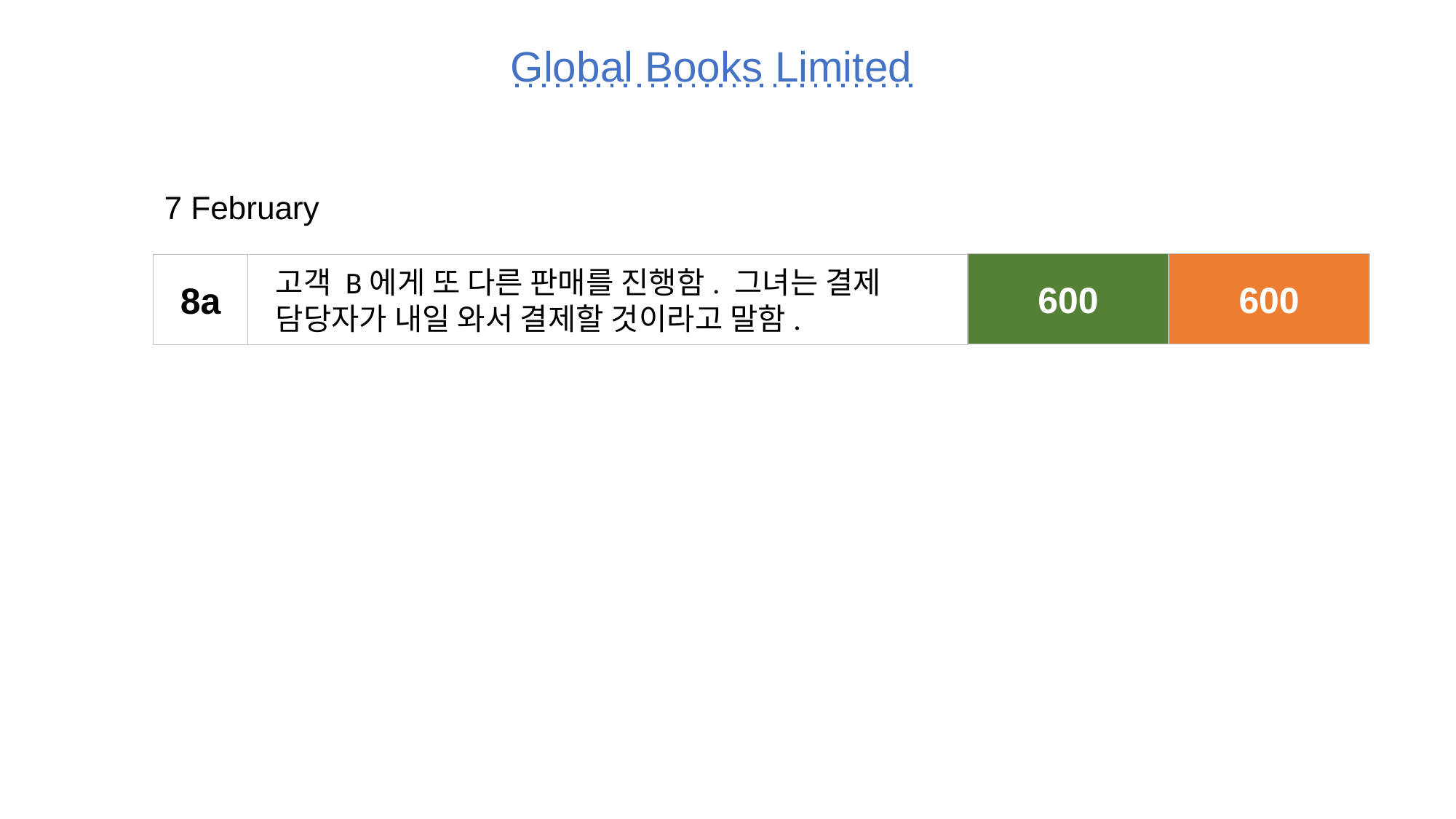

Global Books Limited
7 February
600
600
8a
Accounts receivable
600
Sales
600
고객 B에게 또 다른 판매를 진행함. 그녀는 결제 담당자가 내일 와서 결제할 것이라고 말함.